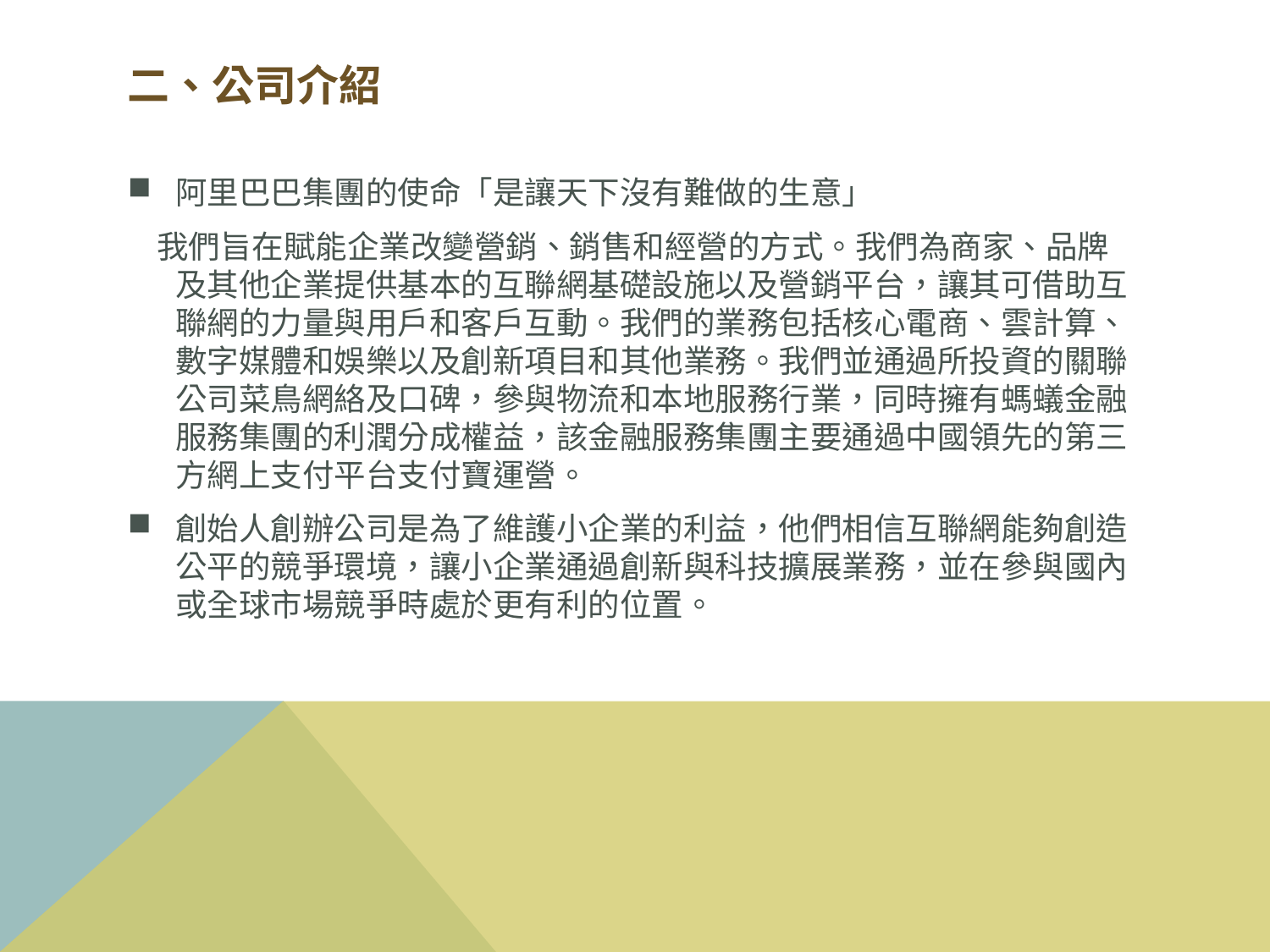

# 二、公司介紹
阿里巴巴集團的使命「是讓天下沒有難做的生意」
   我們旨在賦能企業改變營銷、銷售和經營的方式。我們為商家、品牌及其他企業提供基本的互聯網基礎設施以及營銷平台，讓其可借助互聯網的力量與用戶和客戶互動。我們的業務包括核心電商、雲計算、數字媒體和娛樂以及創新項目和其他業務。我們並通過所投資的關聯公司菜鳥網絡及口碑，參與物流和本地服務行業，同時擁有螞蟻金融服務集團的利潤分成權益，該金融服務集團主要通過中國領先的第三方網上支付平台支付寶運營。
創始人創辦公司是為了維護小企業的利益，他們相信互聯網能夠創造公平的競爭環境，讓小企業通過創新與科技擴展業務，並在參與國內或全球市場競爭時處於更有利的位置。